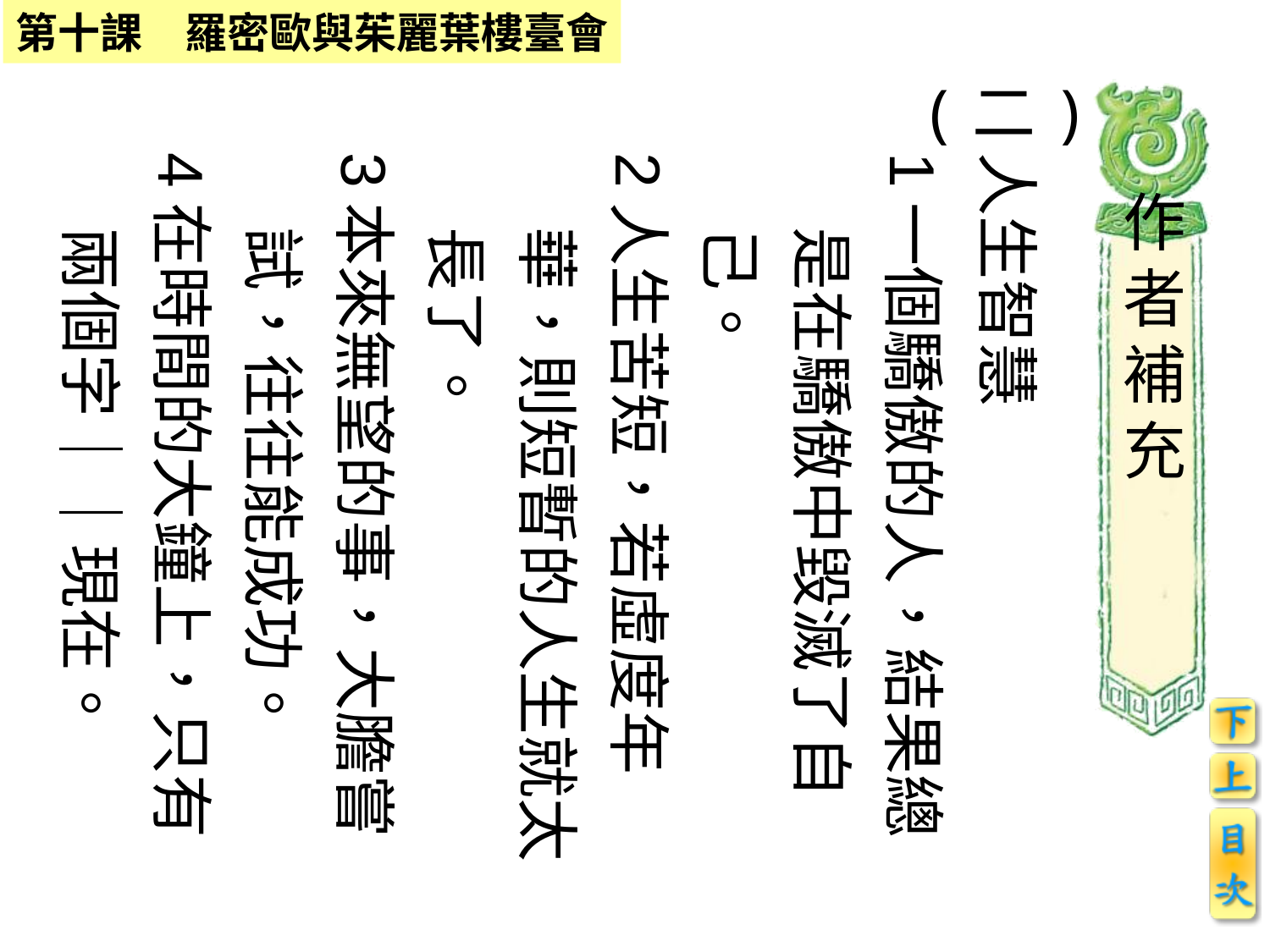

(二)
1一個驕傲的人，結果總是在驕傲中毀滅了自己。
2人生苦短，若虛度年華，則短暫的人生就太長了。
3本來無望的事，大膽嘗試，往往能成功。
4在時間的大鐘上，只有兩個字｜｜現在。
人生智慧
作者補充